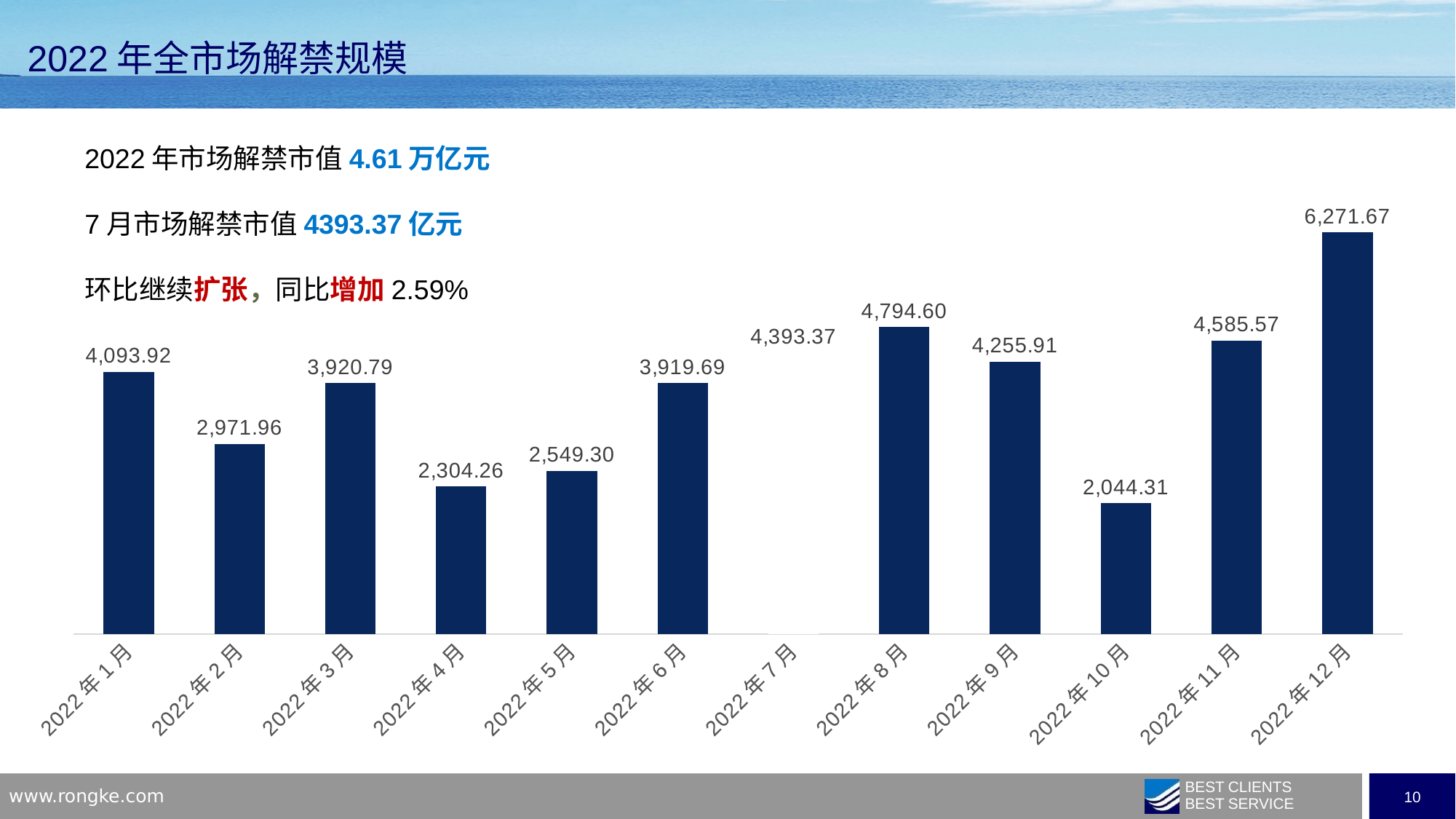

2022年全市场解禁规模
2022年市场解禁市值4.61万亿元
7月市场解禁市值4393.37亿元
环比继续扩张，同比增加2.59%

### Chart

| Category | 解禁规模 |
|---|---|
| 44592 | 4093.9224527388 |
| 44620 | 2971.9589878259 |
| 44651 | 3920.7887511653 |
| 44681 | 2304.2641508998 |
| 44712 | 2549.3041150608 |
| 44742 | 3919.6909761804 |
| 44773 | 4393.3690784763 |
| 44804 | 4794.5996732209 |
| 44834 | 4255.9056148432 |
| 44865 | 2044.3144066249 |
| 44895 | 4585.5668703889 |
| 44926 | 6271.6721069462 |